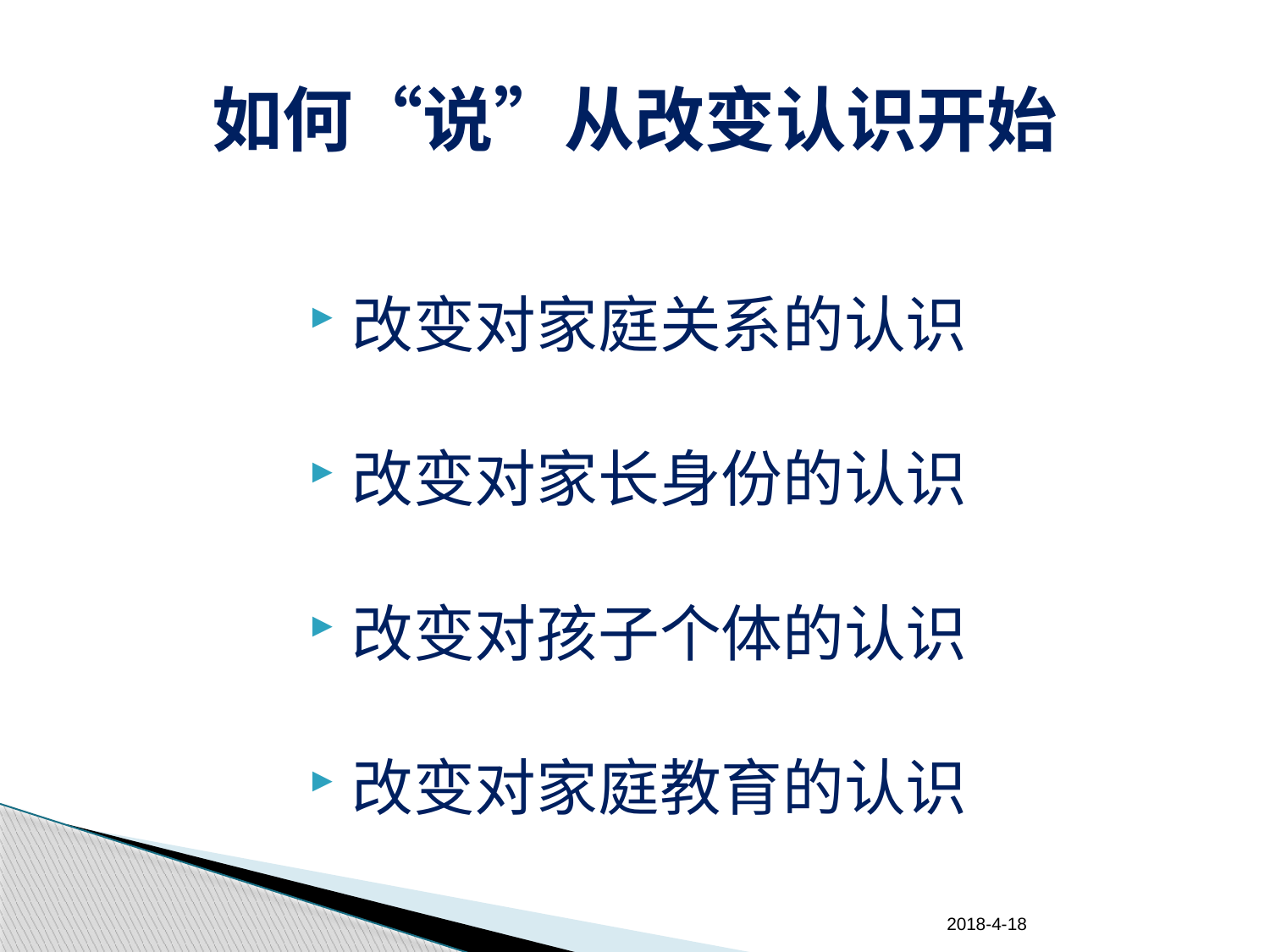

# 如何“说”从改变认识开始
改变对家庭关系的认识
改变对家长身份的认识
改变对孩子个体的认识
改变对家庭教育的认识
2018-4-18